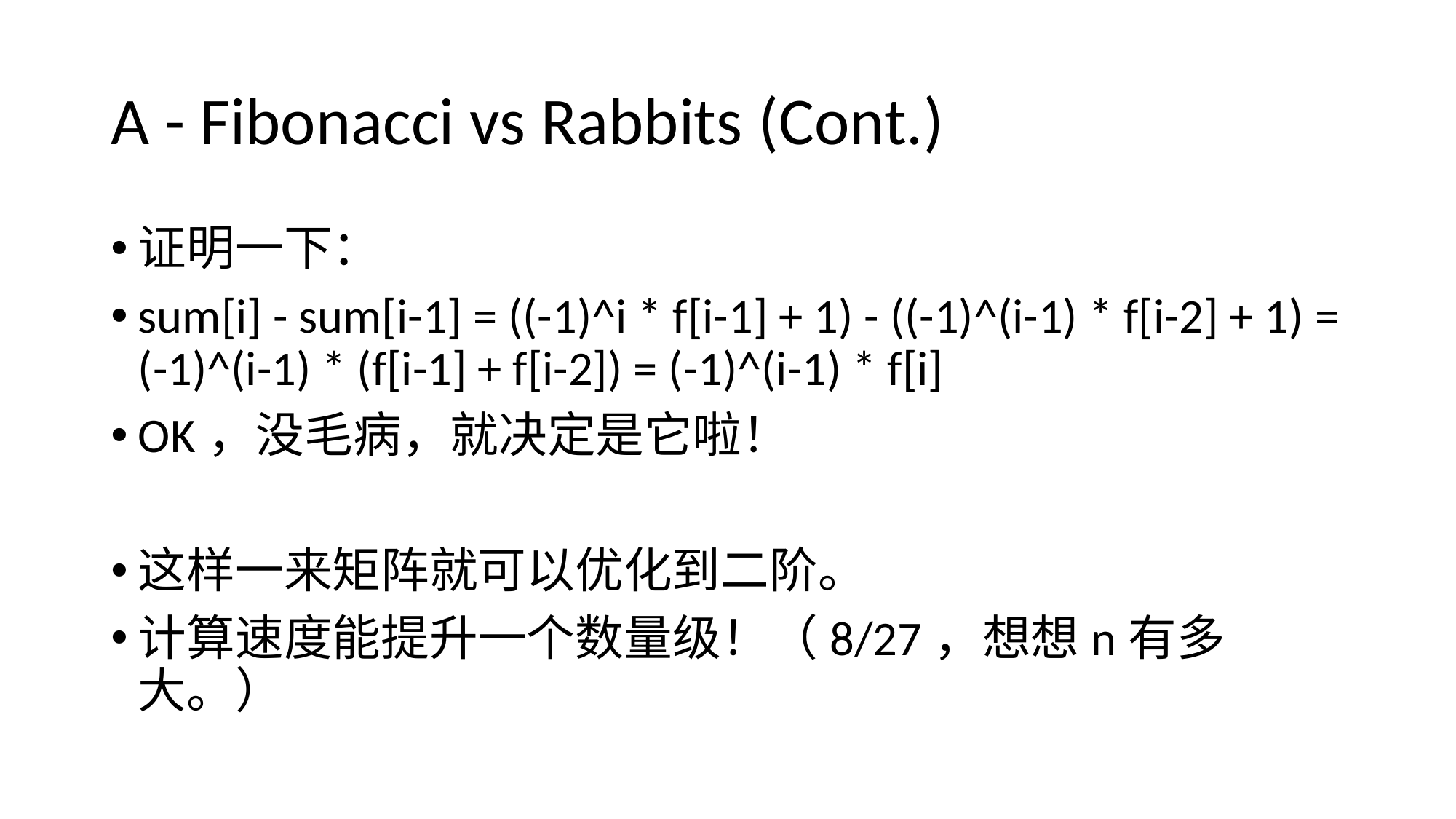

# A - Fibonacci vs Rabbits (Cont.)
证明一下：
sum[i] - sum[i-1] = ((-1)^i * f[i-1] + 1) - ((-1)^(i-1) * f[i-2] + 1) = (-1)^(i-1) * (f[i-1] + f[i-2]) = (-1)^(i-1) * f[i]
OK，没毛病，就决定是它啦！

这样一来矩阵就可以优化到二阶。
计算速度能提升一个数量级！（8/27，想想n有多大。）